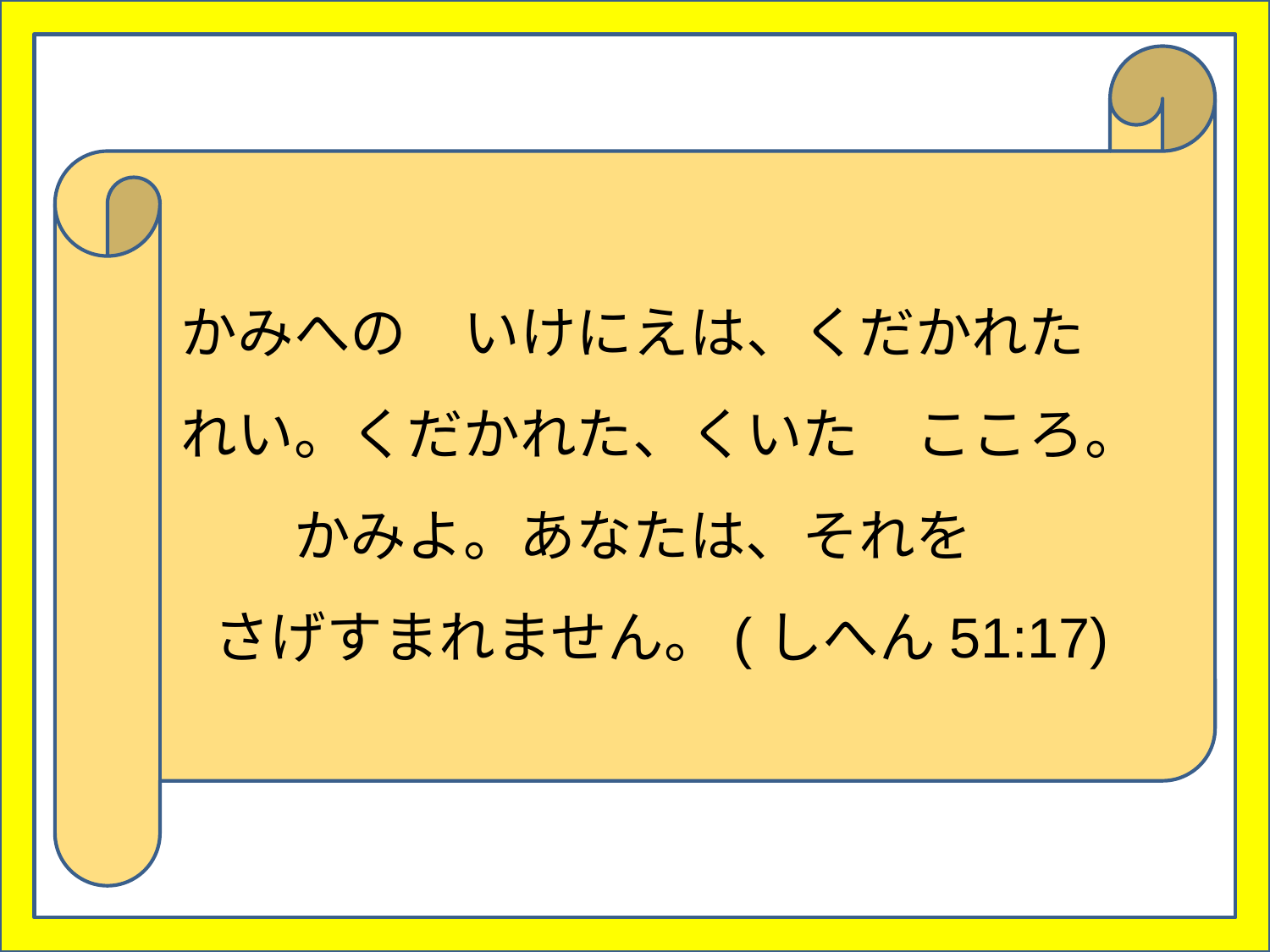

かみへの　いけにえは、くだかれた　れい。くだかれた、くいた　こころ。
かみよ。あなたは、それを
さげすまれません。(しへん51:17)